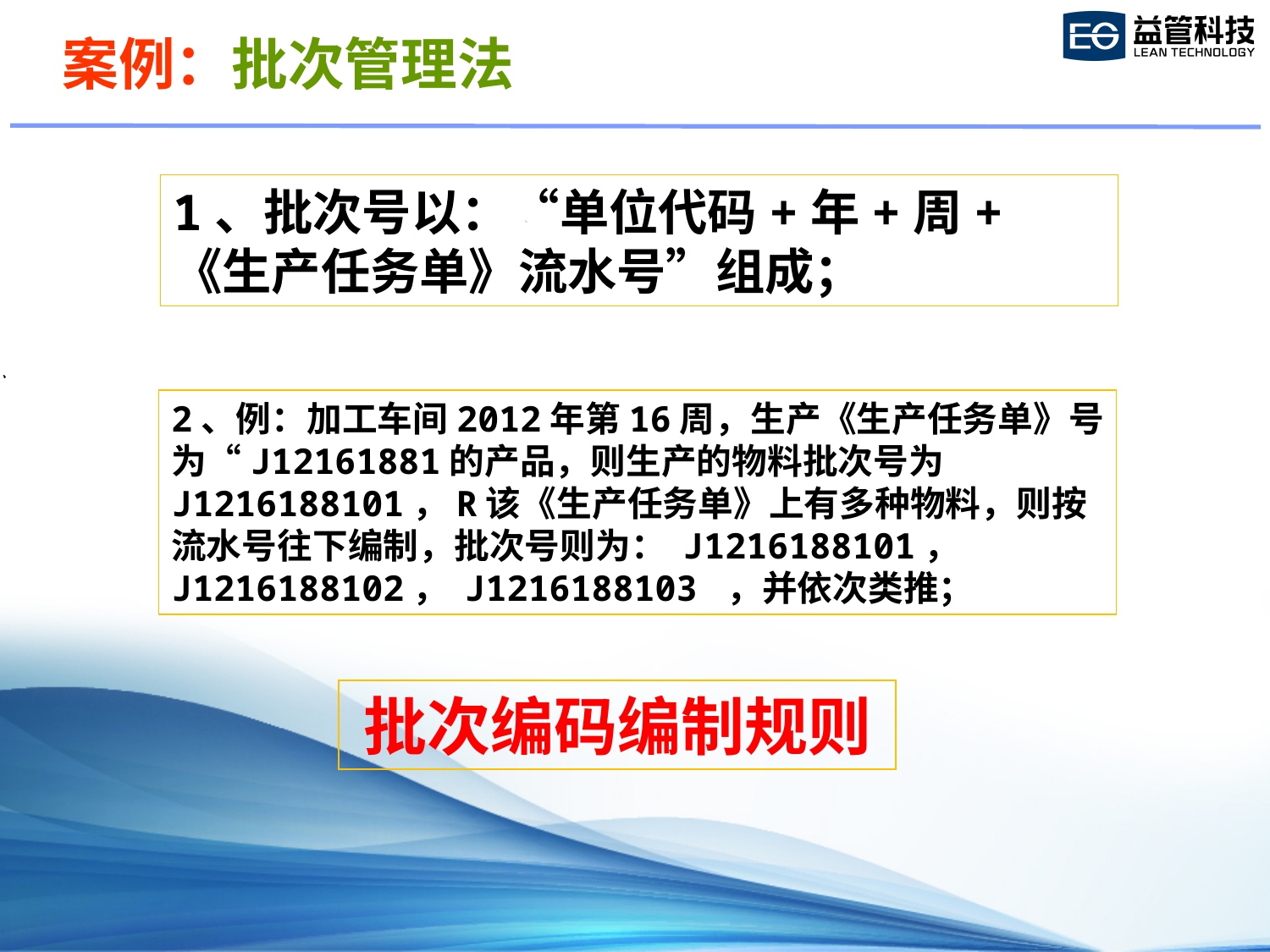

案例：批次管理法

1、批次号以：“单位代码+年+周+《生产任务单》流水号”组成；

2、例：加工车间2012年第16周，生产《生产任务单》号为“J12161881的产品，则生产的物料批次号为J1216188101，R该《生产任务单》上有多种物料，则按流水号往下编制，批次号则为： J1216188101， J1216188102， J1216188103 ，并依次类推；
批次编码编制规则